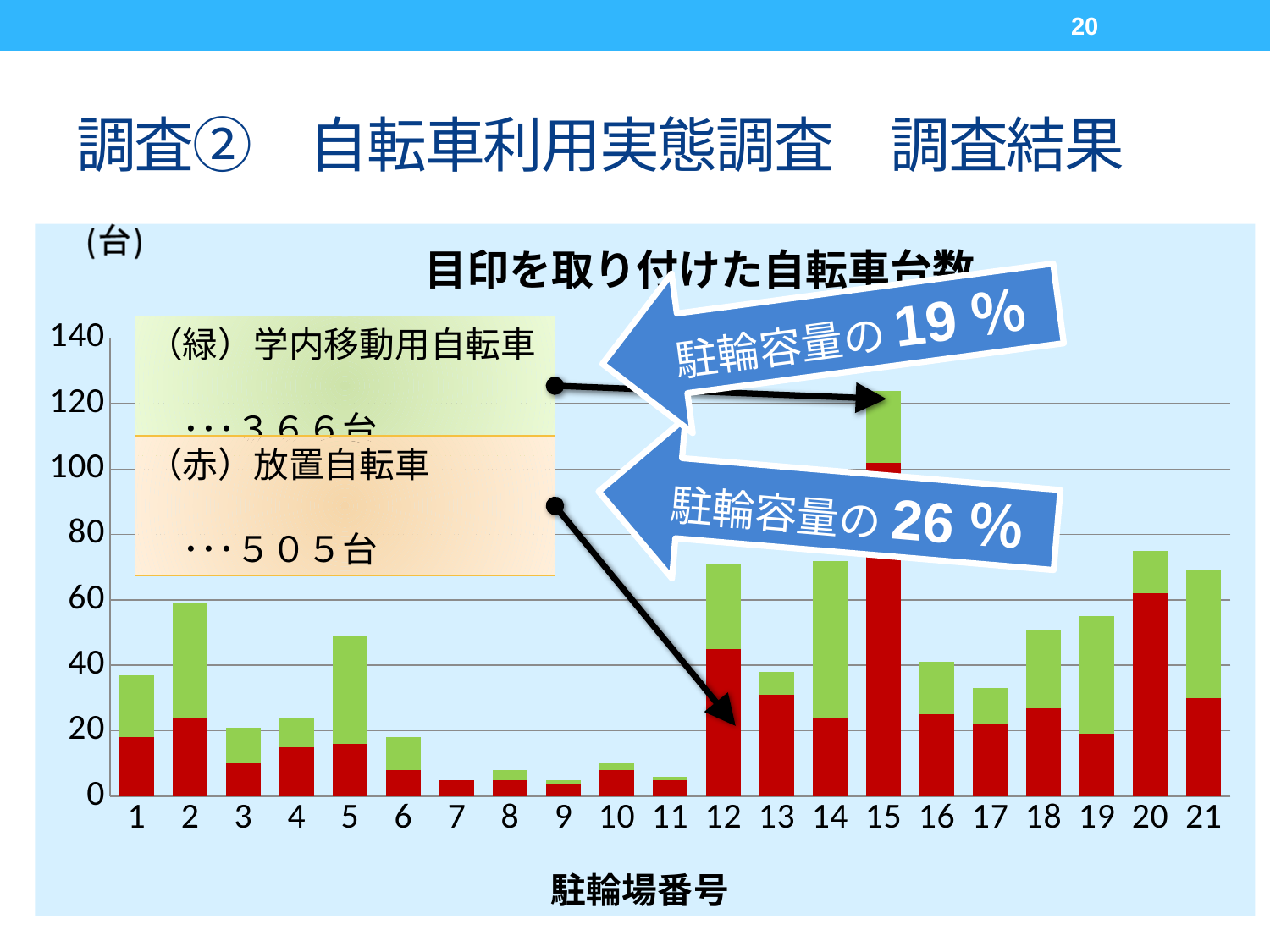

20
# 調査②　自転車利用実態調査　調査結果

### Chart: 目印を取り付けた自転車台数

| Category |  |  |
|---|---|---|
駐輪容量の19％
（緑）学内移動用自転車
　　　　　　　　　　･･･３６６台
駐輪容量の26％
（赤）放置自転車
　　　　　　　　　　･･･５０５台